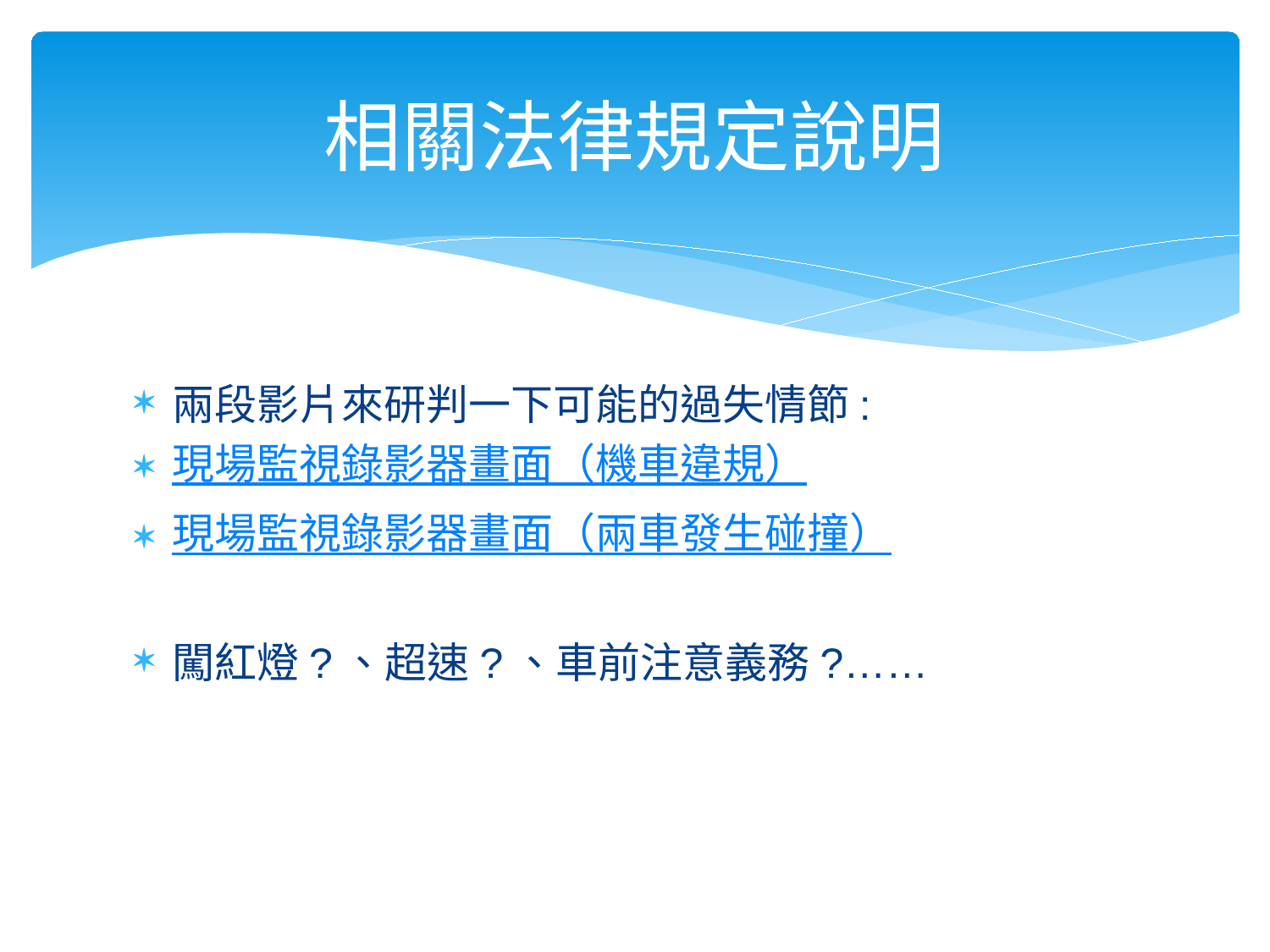

# 相關法律規定說明
兩段影片來研判一下可能的過失情節:
現場監視錄影器畫面（機車違規）
現場監視錄影器畫面（兩車發生碰撞）

闖紅燈?、超速?、車前注意義務?……